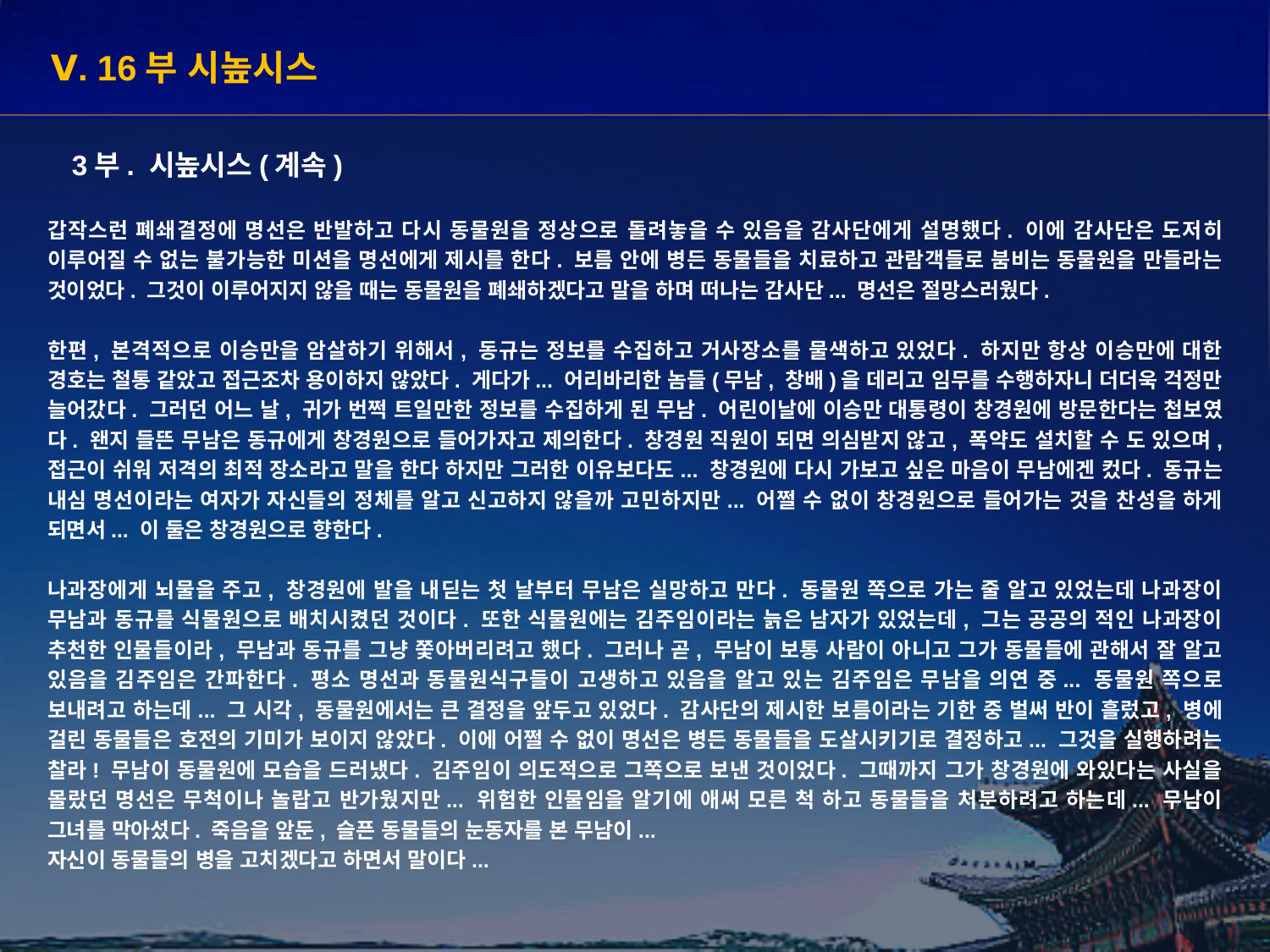

Ⅴ. 16부 시높시스

3부. 시높시스(계속)

갑작스런 폐쇄결정에 명선은 반발하고 다시 동물원을 정상으로 돌려놓을 수 있음을 감사단에게 설명했다. 이에 감사단은 도저히 이루어질 수 없는 불가능한 미션을 명선에게 제시를 한다. 보름 안에 병든 동물들을 치료하고 관람객들로 붐비는 동물원을 만들라는 것이었다. 그것이 이루어지지 않을 때는 동물원을 폐쇄하겠다고 말을 하며 떠나는 감사단... 명선은 절망스러웠다.

한편, 본격적으로 이승만을 암살하기 위해서, 동규는 정보를 수집하고 거사장소를 물색하고 있었다. 하지만 항상 이승만에 대한 경호는 철통 같았고 접근조차 용이하지 않았다. 게다가... 어리바리한 놈들(무남, 창배)을 데리고 임무를 수행하자니 더더욱 걱정만 늘어갔다. 그러던 어느 날, 귀가 번쩍 트일만한 정보를 수집하게 된 무남. 어린이날에 이승만 대통령이 창경원에 방문한다는 첩보였다. 왠지 들뜬 무남은 동규에게 창경원으로 들어가자고 제의한다. 창경원 직원이 되면 의심받지 않고, 폭약도 설치할 수 도 있으며, 접근이 쉬워 저격의 최적 장소라고 말을 한다 하지만 그러한 이유보다도... 창경원에 다시 가보고 싶은 마음이 무남에겐 컸다. 동규는 내심 명선이라는 여자가 자신들의 정체를 알고 신고하지 않을까 고민하지만... 어쩔 수 없이 창경원으로 들어가는 것을 찬성을 하게 되면서... 이 둘은 창경원으로 향한다.

나과장에게 뇌물을 주고, 창경원에 발을 내딛는 첫 날부터 무남은 실망하고 만다. 동물원 쪽으로 가는 줄 알고 있었는데 나과장이 무남과 동규를 식물원으로 배치시켰던 것이다. 또한 식물원에는 김주임이라는 늙은 남자가 있었는데, 그는 공공의 적인 나과장이 추천한 인물들이라, 무남과 동규를 그냥 쫓아버리려고 했다. 그러나 곧, 무남이 보통 사람이 아니고 그가 동물들에 관해서 잘 알고 있음을 김주임은 간파한다. 평소 명선과 동물원식구들이 고생하고 있음을 알고 있는 김주임은 무남을 의연 중... 동물원 쪽으로 보내려고 하는데... 그 시각, 동물원에서는 큰 결정을 앞두고 있었다. 감사단의 제시한 보름이라는 기한 중 벌써 반이 흘렀고, 병에 걸린 동물들은 호전의 기미가 보이지 않았다. 이에 어쩔 수 없이 명선은 병든 동물들을 도살시키기로 결정하고... 그것을 실행하려는 찰라! 무남이 동물원에 모습을 드러냈다. 김주임이 의도적으로 그쪽으로 보낸 것이었다. 그때까지 그가 창경원에 와있다는 사실을 몰랐던 명선은 무척이나 놀랍고 반가웠지만... 위험한 인물임을 알기에 애써 모른 척 하고 동물들을 처분하려고 하는데... 무남이 그녀를 막아섰다. 죽음을 앞둔, 슬픈 동물들의 눈동자를 본 무남이...
자신이 동물들의 병을 고치겠다고 하면서 말이다...